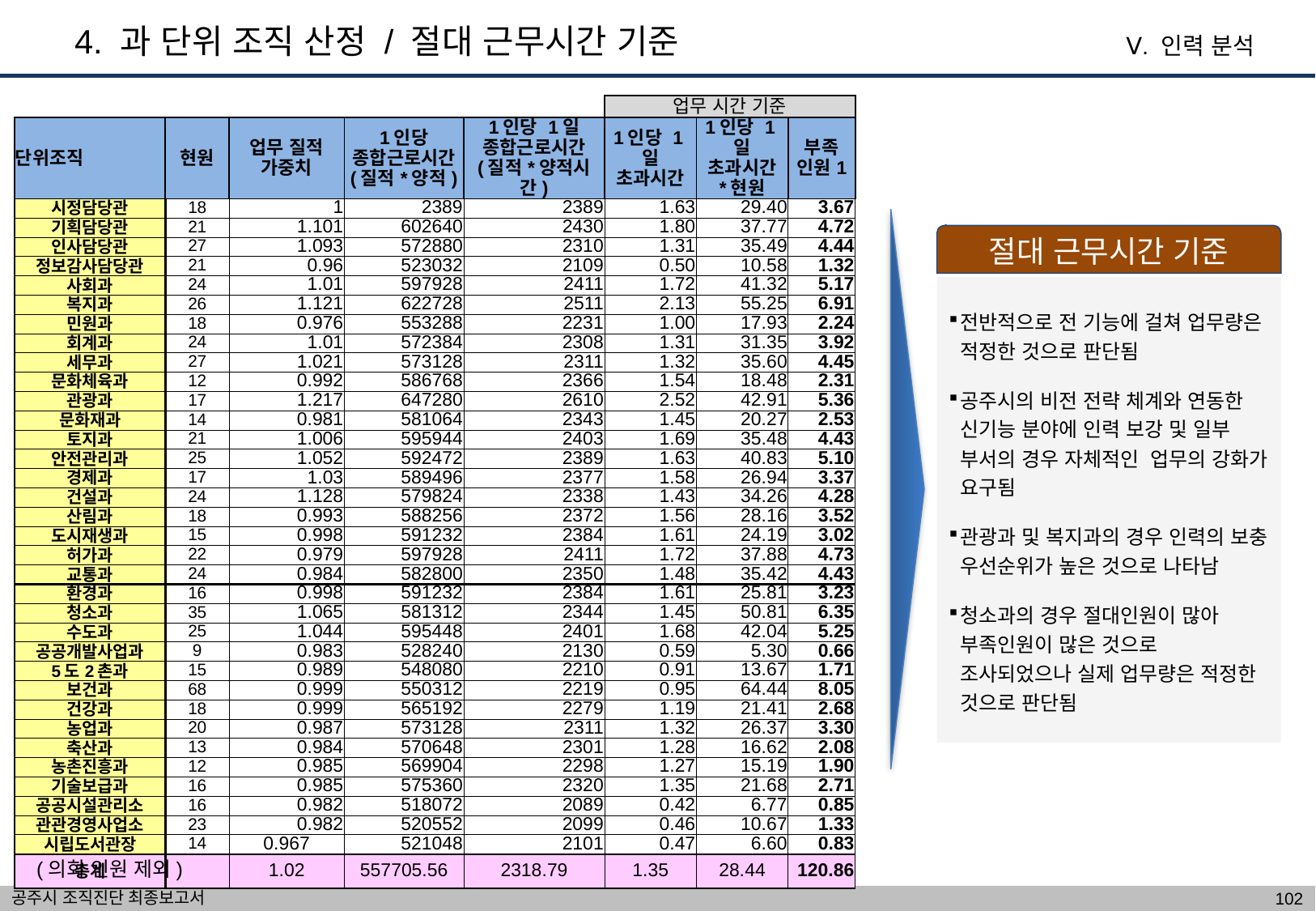

4. 과 단위 조직 산정 / 절대 근무시간 기준
Ⅴ. 인력 분석
|  |  |  |  |  | 업무 시간 기준 |  |  |
| --- | --- | --- | --- | --- | --- | --- | --- |
| 단위조직 | 현원 | 업무 질적 가중치 | 1인당 종합근로시간 (질적\*양적) | 1인당 1일 종합근로시간 (질적\*양적시간) | 1인당 1일 초과시간 | 1인당 1일 초과시간 \*현원 | 부족 인원1 |
| 시정담당관 | 18 | 1 | 2389 | 2389 | 1.63 | 29.40 | 3.67 |
| 기획담당관 | 21 | 1.101 | 602640 | 2430 | 1.80 | 37.77 | 4.72 |
| 인사담당관 | 27 | 1.093 | 572880 | 2310 | 1.31 | 35.49 | 4.44 |
| 정보감사담당관 | 21 | 0.96 | 523032 | 2109 | 0.50 | 10.58 | 1.32 |
| 사회과 | 24 | 1.01 | 597928 | 2411 | 1.72 | 41.32 | 5.17 |
| 복지과 | 26 | 1.121 | 622728 | 2511 | 2.13 | 55.25 | 6.91 |
| 민원과 | 18 | 0.976 | 553288 | 2231 | 1.00 | 17.93 | 2.24 |
| 회계과 | 24 | 1.01 | 572384 | 2308 | 1.31 | 31.35 | 3.92 |
| 세무과 | 27 | 1.021 | 573128 | 2311 | 1.32 | 35.60 | 4.45 |
| 문화체육과 | 12 | 0.992 | 586768 | 2366 | 1.54 | 18.48 | 2.31 |
| 관광과 | 17 | 1.217 | 647280 | 2610 | 2.52 | 42.91 | 5.36 |
| 문화재과 | 14 | 0.981 | 581064 | 2343 | 1.45 | 20.27 | 2.53 |
| 토지과 | 21 | 1.006 | 595944 | 2403 | 1.69 | 35.48 | 4.43 |
| 안전관리과 | 25 | 1.052 | 592472 | 2389 | 1.63 | 40.83 | 5.10 |
| 경제과 | 17 | 1.03 | 589496 | 2377 | 1.58 | 26.94 | 3.37 |
| 건설과 | 24 | 1.128 | 579824 | 2338 | 1.43 | 34.26 | 4.28 |
| 산림과 | 18 | 0.993 | 588256 | 2372 | 1.56 | 28.16 | 3.52 |
| 도시재생과 | 15 | 0.998 | 591232 | 2384 | 1.61 | 24.19 | 3.02 |
| 허가과 | 22 | 0.979 | 597928 | 2411 | 1.72 | 37.88 | 4.73 |
| 교통과 | 24 | 0.984 | 582800 | 2350 | 1.48 | 35.42 | 4.43 |
| 환경과 | 16 | 0.998 | 591232 | 2384 | 1.61 | 25.81 | 3.23 |
| 청소과 | 35 | 1.065 | 581312 | 2344 | 1.45 | 50.81 | 6.35 |
| 수도과 | 25 | 1.044 | 595448 | 2401 | 1.68 | 42.04 | 5.25 |
| 공공개발사업과 | 9 | 0.983 | 528240 | 2130 | 0.59 | 5.30 | 0.66 |
| 5도2촌과 | 15 | 0.989 | 548080 | 2210 | 0.91 | 13.67 | 1.71 |
| 보건과 | 68 | 0.999 | 550312 | 2219 | 0.95 | 64.44 | 8.05 |
| 건강과 | 18 | 0.999 | 565192 | 2279 | 1.19 | 21.41 | 2.68 |
| 농업과 | 20 | 0.987 | 573128 | 2311 | 1.32 | 26.37 | 3.30 |
| 축산과 | 13 | 0.984 | 570648 | 2301 | 1.28 | 16.62 | 2.08 |
| 농촌진흥과 | 12 | 0.985 | 569904 | 2298 | 1.27 | 15.19 | 1.90 |
| 기술보급과 | 16 | 0.985 | 575360 | 2320 | 1.35 | 21.68 | 2.71 |
| 공공시설관리소 | 16 | 0.982 | 518072 | 2089 | 0.42 | 6.77 | 0.85 |
| 관관경영사업소 | 23 | 0.982 | 520552 | 2099 | 0.46 | 10.67 | 1.33 |
| 시립도서관장 | 14 | 0.967 | 521048 | 2101 | 0.47 | 6.60 | 0.83 |
| 총계 |  | 1.02 | 557705.56 | 2318.79 | 1.35 | 28.44 | 120.86 |
절대 근무시간 기준
전반적으로 전 기능에 걸쳐 업무량은 적정한 것으로 판단됨
공주시의 비전 전략 체계와 연동한 신기능 분야에 인력 보강 및 일부 부서의 경우 자체적인  업무의 강화가 요구됨
관광과 및 복지과의 경우 인력의 보충 우선순위가 높은 것으로 나타남
청소과의 경우 절대인원이 많아
부족인원이 많은 것으로 조사되었으나 실제 업무량은 적정한 것으로 판단됨

(의회 인원 제외)